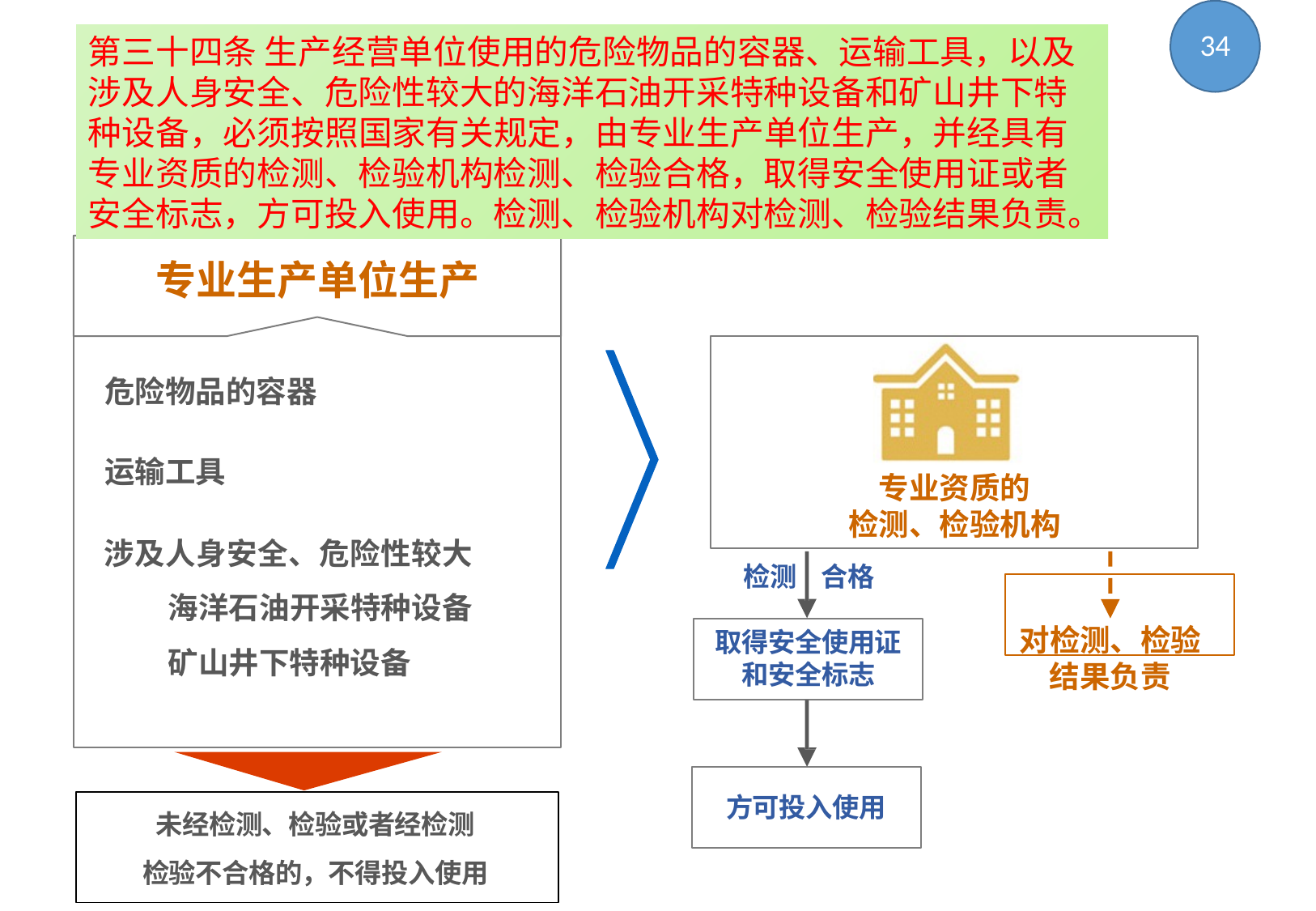

第三十四条 生产经营单位使用的危险物品的容器、运输工具，以及涉及人身安全、危险性较大的海洋石油开采特种设备和矿山井下特种设备，必须按照国家有关规定，由专业生产单位生产，并经具有专业资质的检测、检验机构检测、检验合格，取得安全使用证或者安全标志，方可投入使用。检测、检验机构对检测、检验结果负责。
34

专业生产单位生产

危险物品的容器

运输工具
涉及人身安全、危险性较大 海洋石油开采特种设备 矿山井下特种设备
专业资质的 检测、检验机构

检测	合格

取得安全使用证
和安全标志

对检测、检验
结果负责

方可投入使用
未经检测、检验或者经检测 检验不合格的，不得投入使用